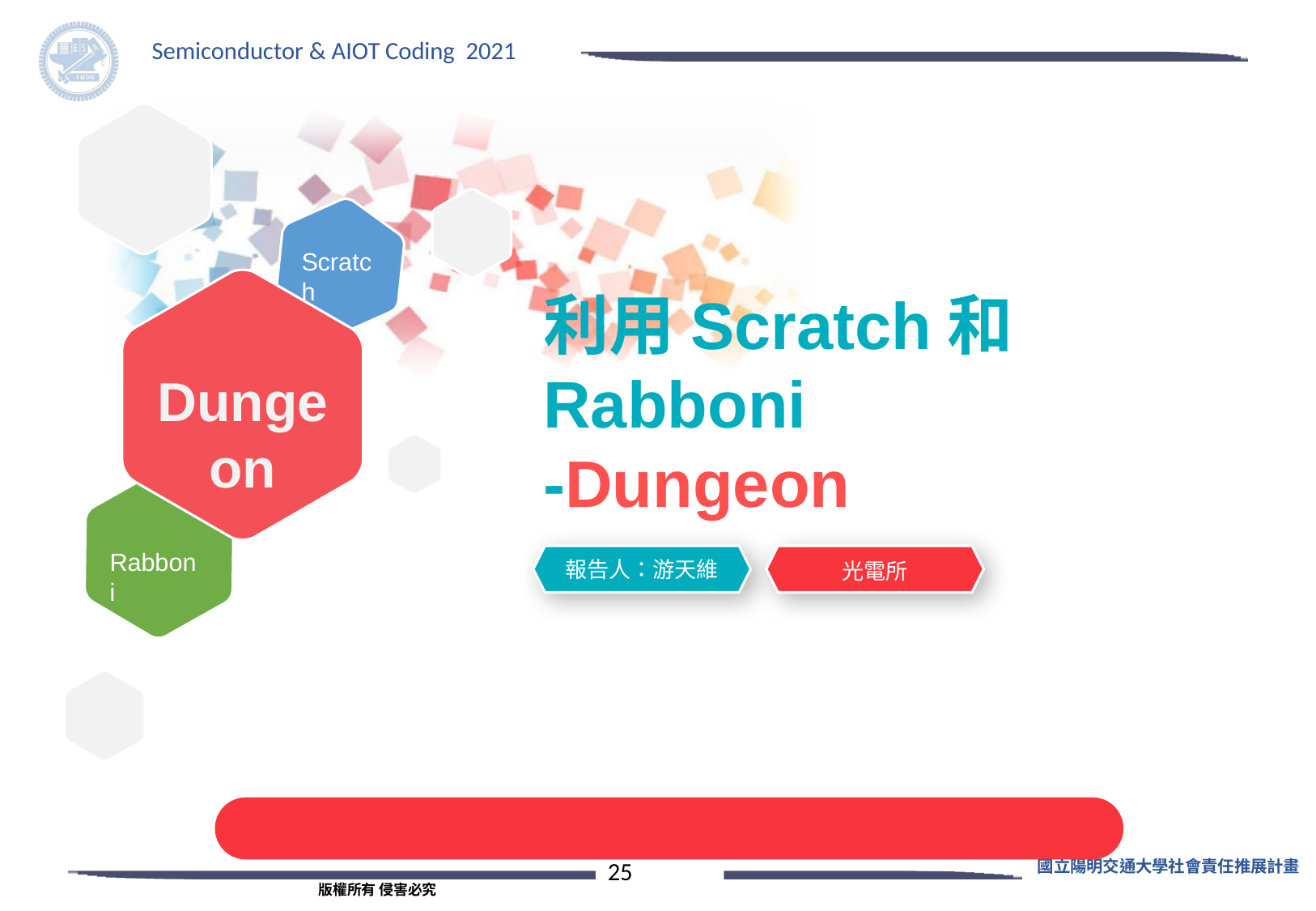

Scratch

利用Scratch和Rabboni
-Dungeon
Dungeon

S

Rabboni
報告人：游天維
光電所